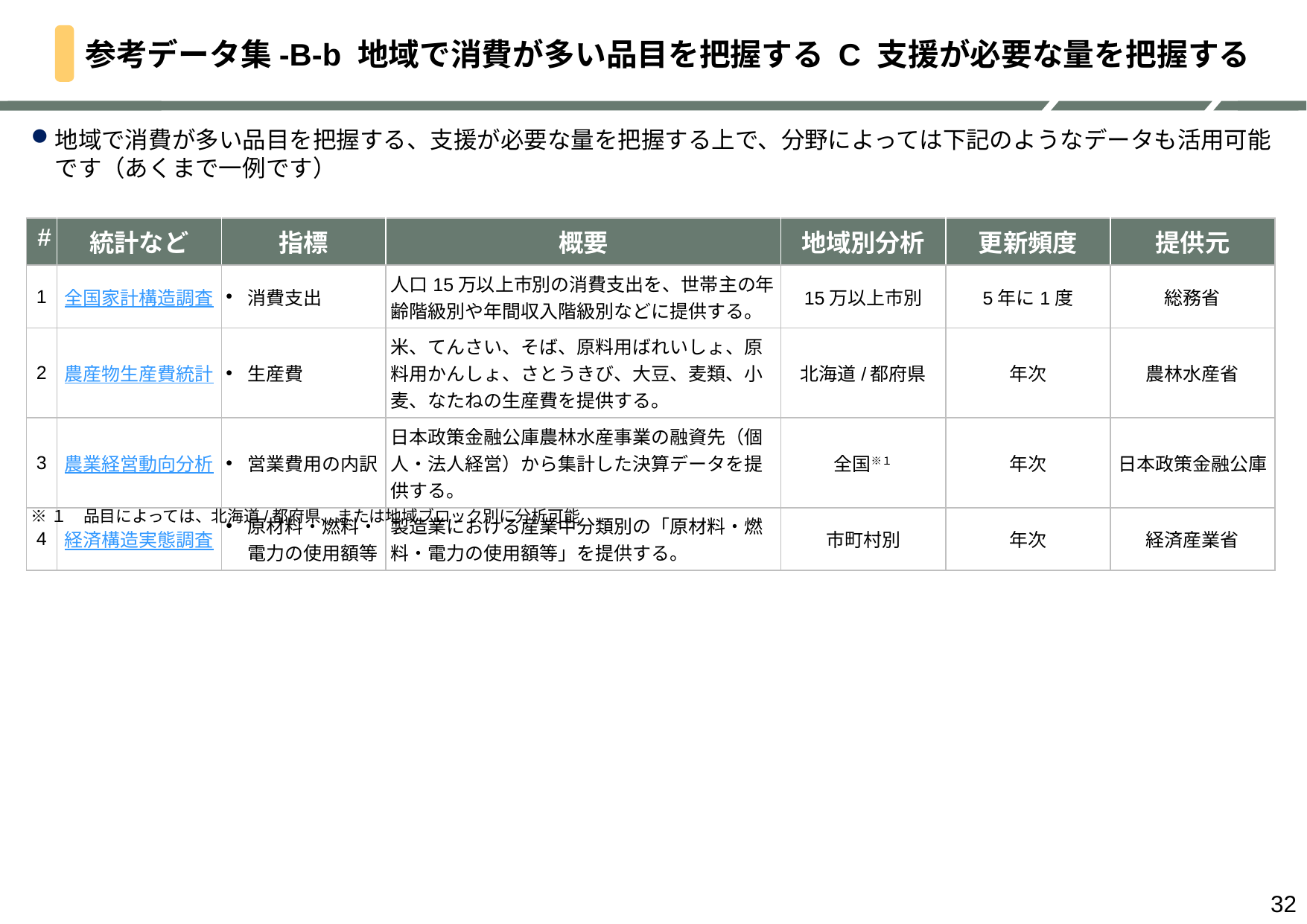

# 参考データ集-B-b 地域で消費が多い品目を把握する C 支援が必要な量を把握する
地域で消費が多い品目を把握する、支援が必要な量を把握する上で、分野によっては下記のようなデータも活用可能です（あくまで一例です）
| # | 統計など | 指標 | 概要 | 地域別分析 | 更新頻度 | 提供元 |
| --- | --- | --- | --- | --- | --- | --- |
| 1 | 全国家計構造調査 | 消費支出 | 人口15万以上市別の消費支出を、世帯主の年齢階級別や年間収入階級別などに提供する。 | 15万以上市別 | 5年に1度 | 総務省 |
| 2 | 農産物生産費統計 | 生産費 | 米、てんさい、そば、原料用ばれいしょ、原料用かんしょ、さとうきび、大豆、麦類、小麦、なたねの生産費を提供する。 | 北海道/都府県 | 年次 | 農林水産省 |
| 3 | 農業経営動向分析 | 営業費用の内訳 | 日本政策金融公庫農林水産事業の融資先（個人・法人経営）から集計した決算データを提供する。 | 全国※１ | 年次 | 日本政策金融公庫 |
| 4 | 経済構造実態調査 | 原材料・燃料・電力の使用額等 | 製造業における産業中分類別の「原材料・燃料・電力の使用額等」を提供する。 | 市町村別 | 年次 | 経済産業省 |
※１　品目によっては、北海道/都府県、または地域ブロック別に分析可能
32